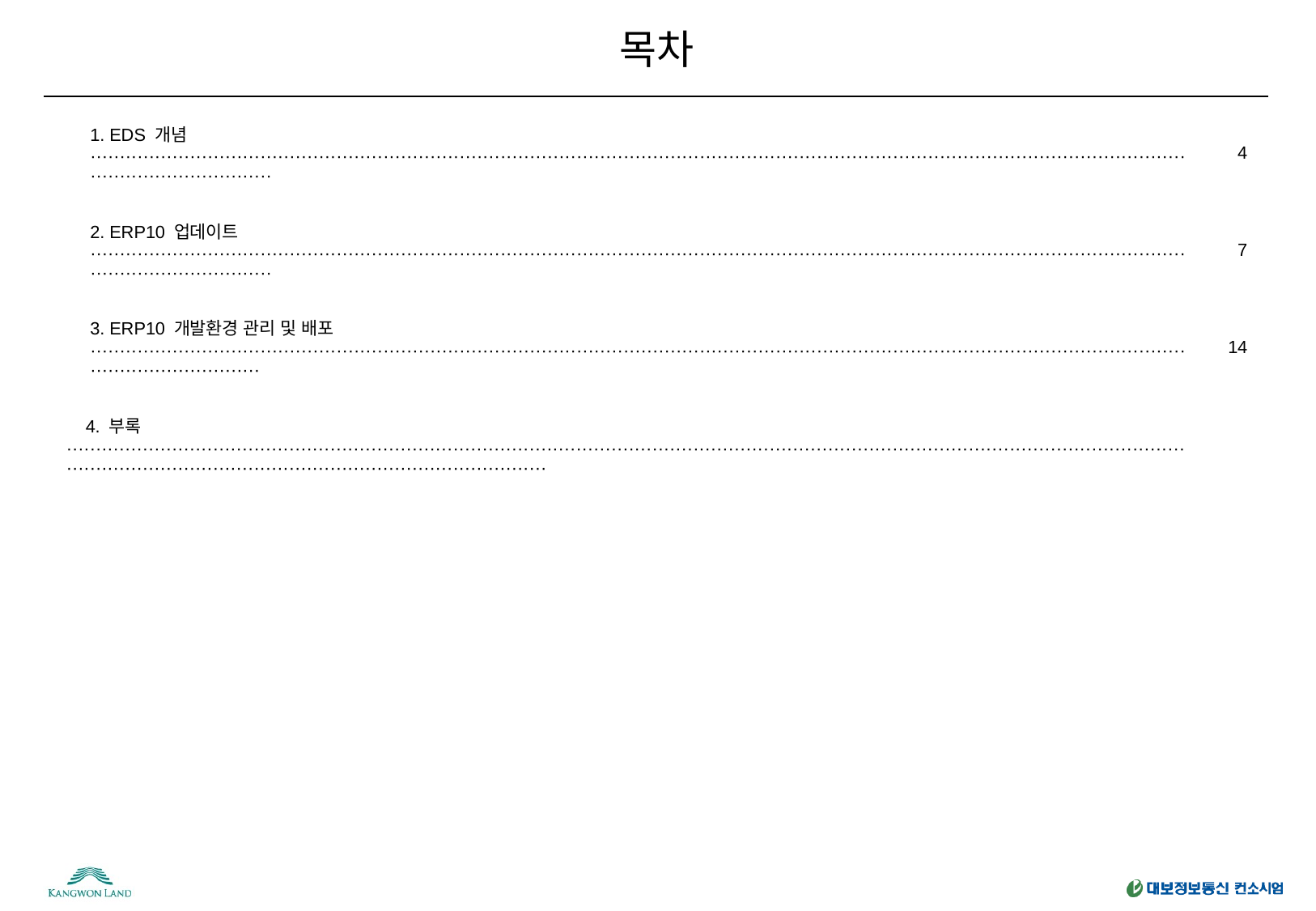

목차
|  |  |
| --- | --- |
| 1. EDS 개념 ·························································································································································································································· | 4 |
| 2. ERP10 업데이트 ·························································································································································································································· | 7 |
| 3. ERP10 개발환경 관리 및 배포 ························································································································································································································ | 14 |
| 4. 부록 ················································································································································································································································································· |  |
|  |  |
|  |  |
|  |  |
|  |  |
|  |  |
|  |  |
|  |  |
|  |  |
|  |  |
|  |  |
|  |  |
|  |  |
|  |  |
|  |  |
|  |  |
|  |  |
|  |  |
|  |  |
|  |  |
|  |  |
|  |  |
|  |  |